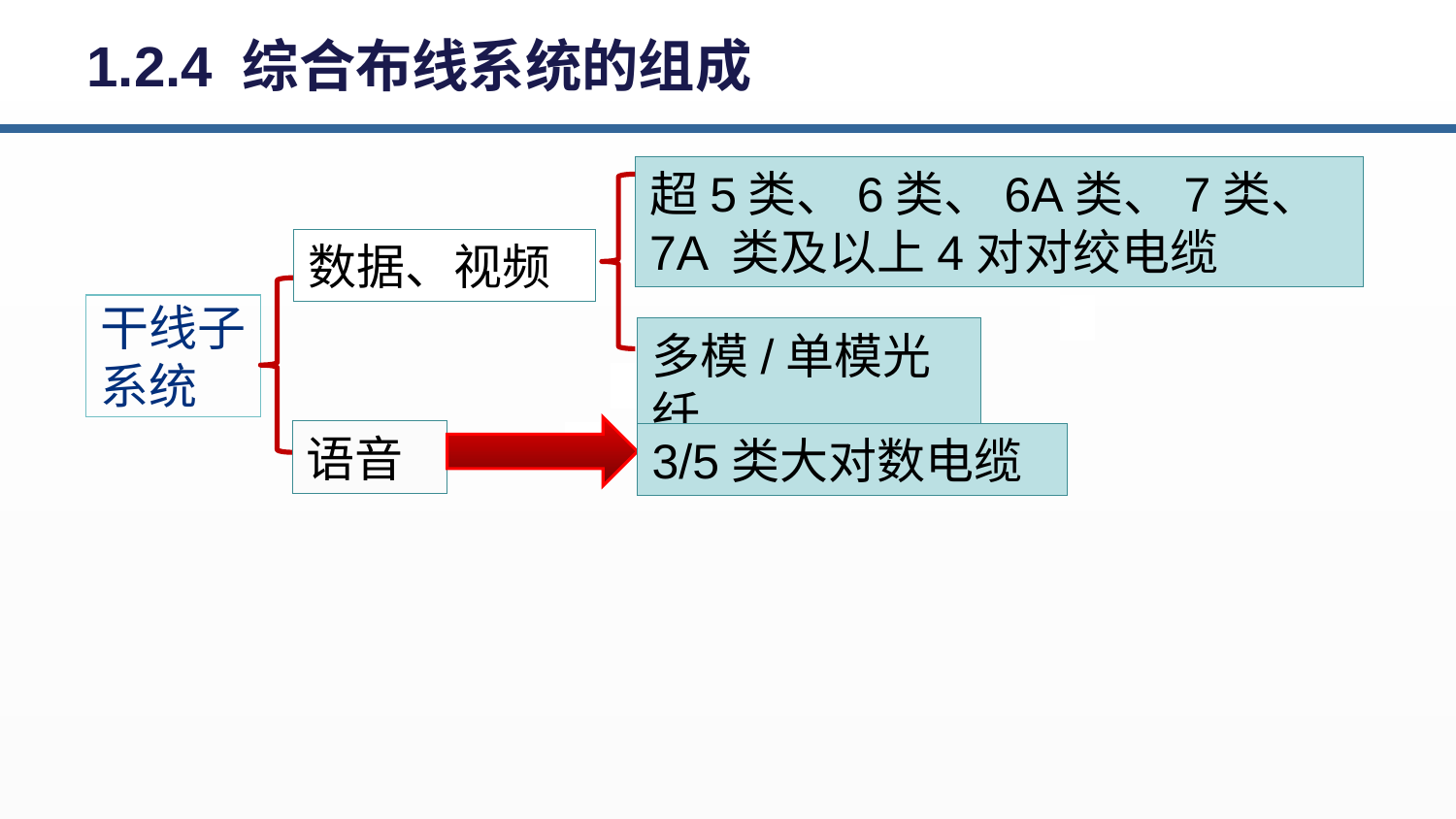

# 1.2.4 综合布线系统的组成
超5类、6类、6A类、7类、7A 类及以上4对对绞电缆

数据、视频

干线子系统
|  |  |
| --- | --- |
|  |  |
多模/单模光纤
|  |  |
| --- | --- |
|  |  |

语音
|  |  |
| --- | --- |
|  |  |
|  |  |
| --- | --- |
|  |  |
3/5类大对数电缆